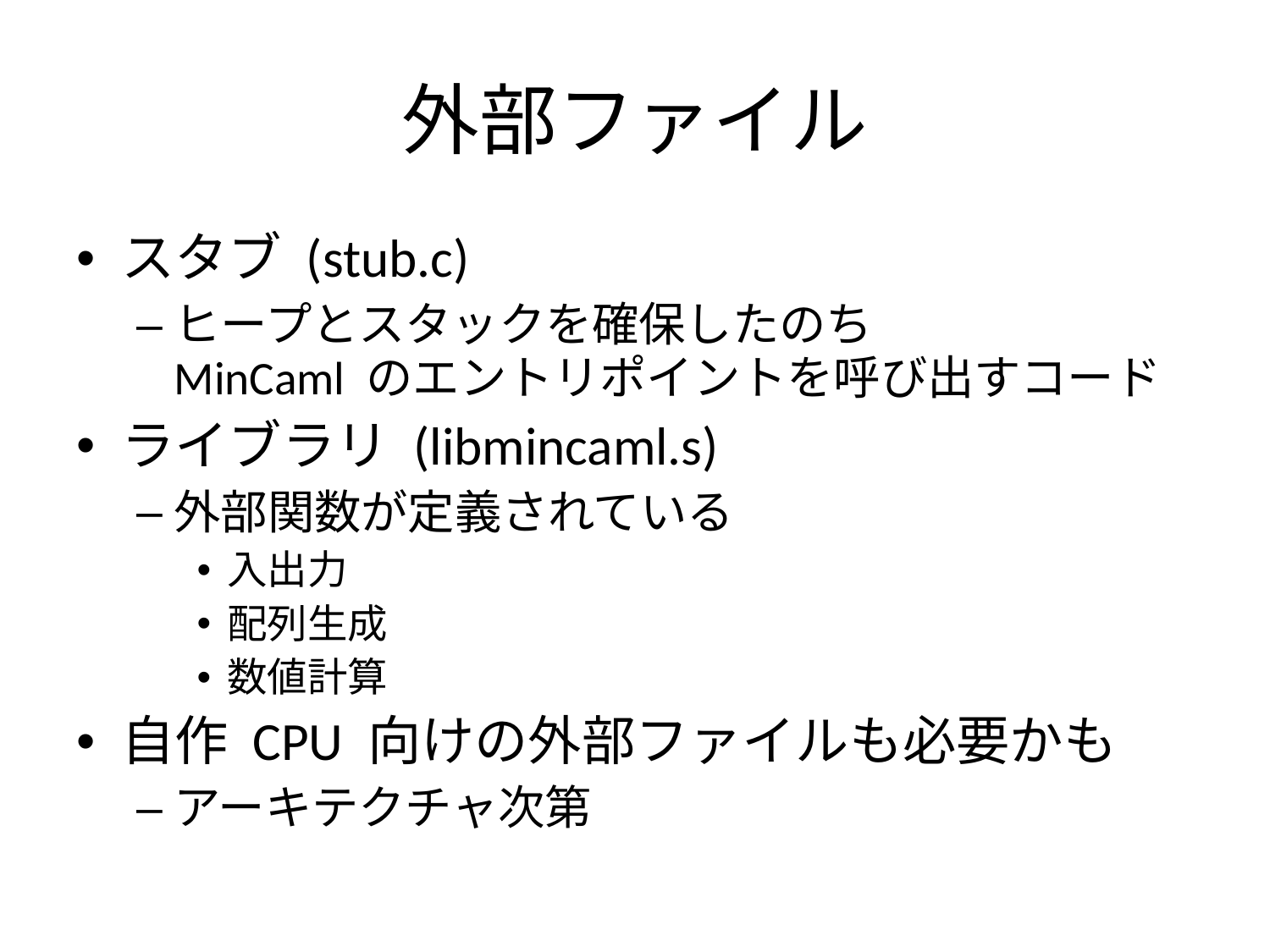

# 外部ファイル
スタブ (stub.c)
ヒープとスタックを確保したのち
MinCaml のエントリポイントを呼び出すコード
ライブラリ (libmincaml.s)
外部関数が定義されている
入出力
配列生成
数値計算
自作 CPU 向けの外部ファイルも必要かも
アーキテクチャ次第